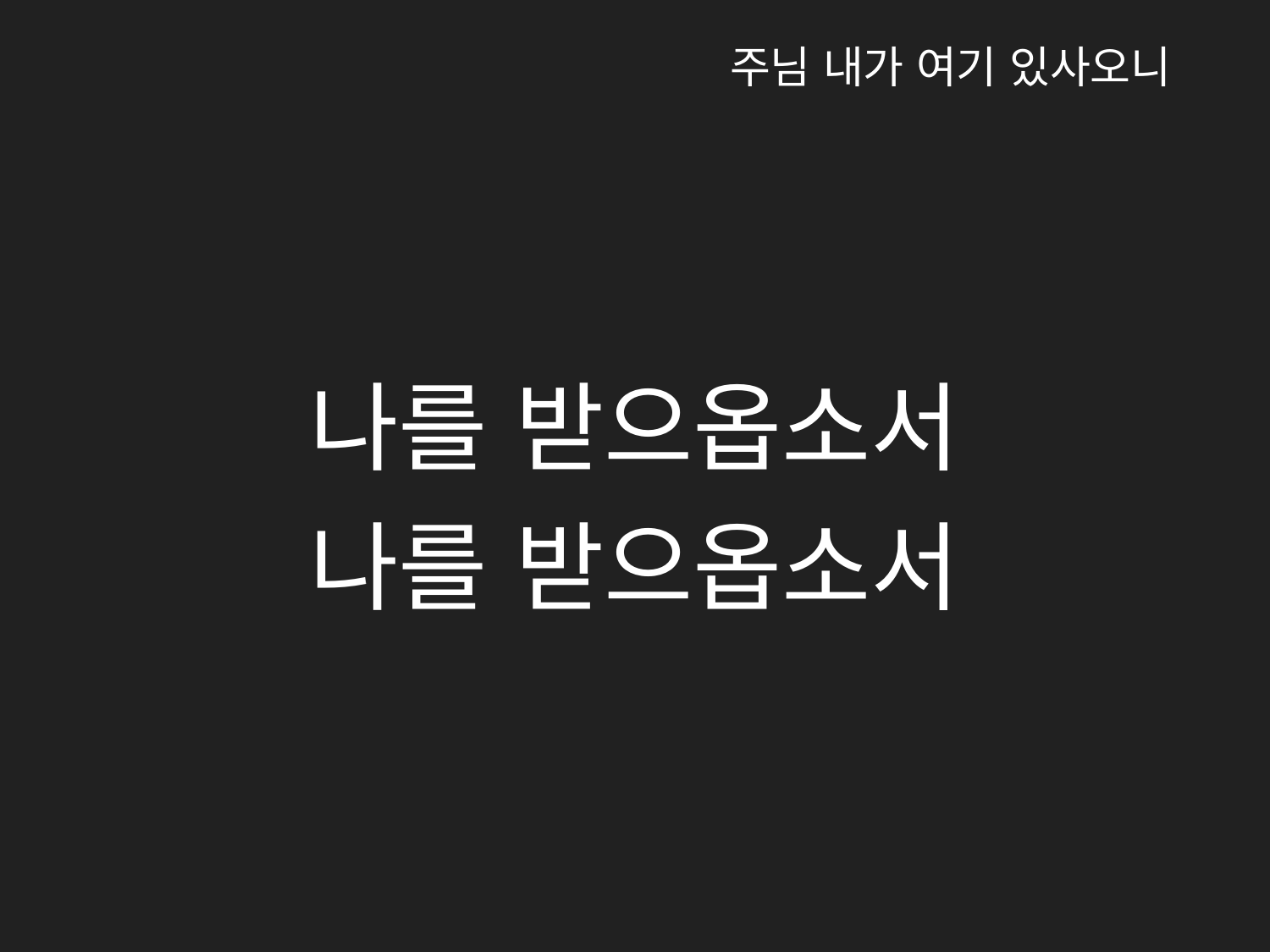

주님 내가 여기 있사오니
나를 받으옵소서
나를 받으옵소서